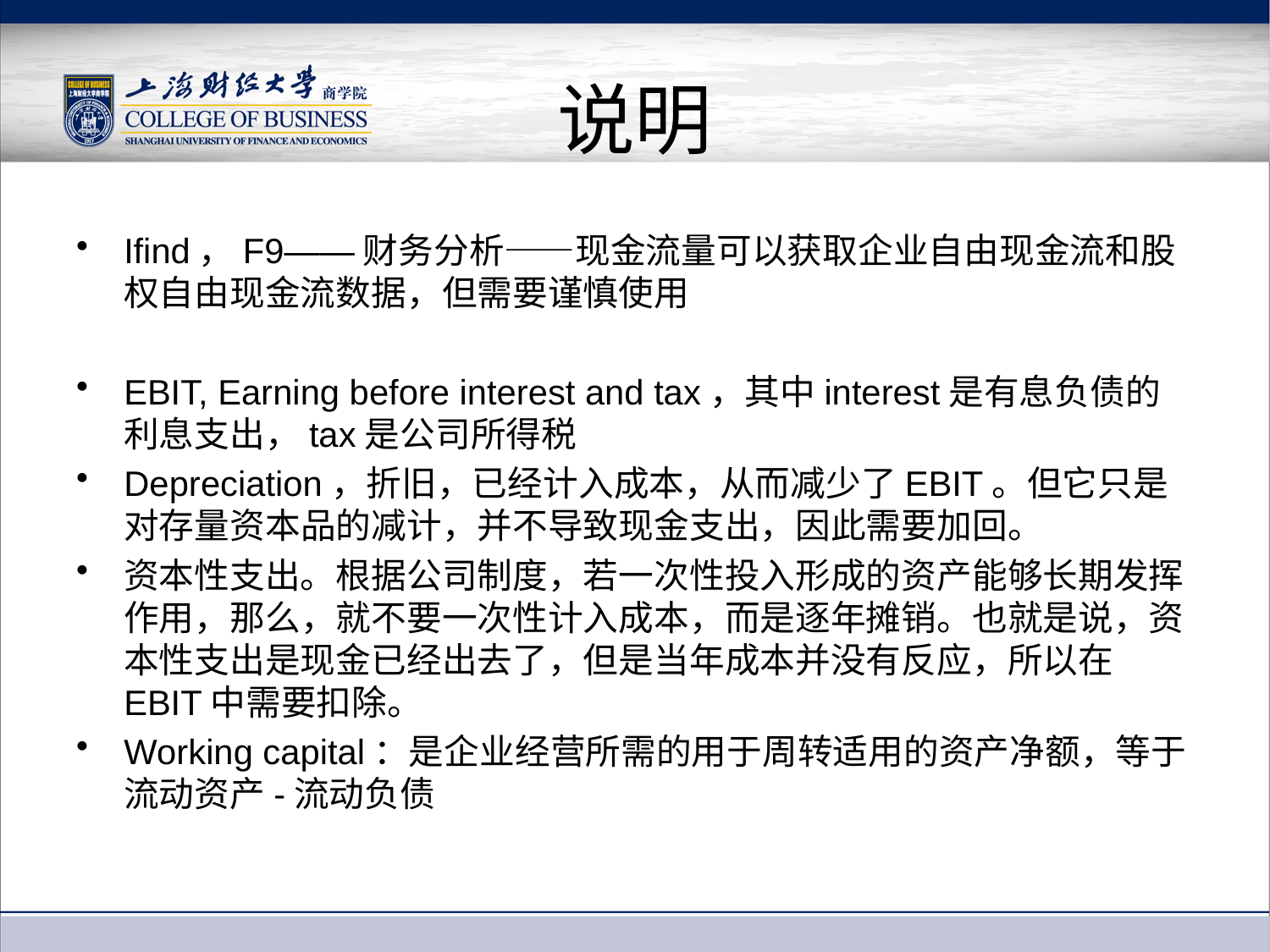

# 说明
Ifind，F9——财务分析——现金流量可以获取企业自由现金流和股权自由现金流数据，但需要谨慎使用

EBIT, Earning before interest and tax，其中interest是有息负债的利息支出，tax是公司所得税
Depreciation，折旧，已经计入成本，从而减少了EBIT。但它只是对存量资本品的减计，并不导致现金支出，因此需要加回。
资本性支出。根据公司制度，若一次性投入形成的资产能够长期发挥作用，那么，就不要一次性计入成本，而是逐年摊销。也就是说，资本性支出是现金已经出去了，但是当年成本并没有反应，所以在EBIT中需要扣除。
Working capital：是企业经营所需的用于周转适用的资产净额，等于流动资产-流动负债